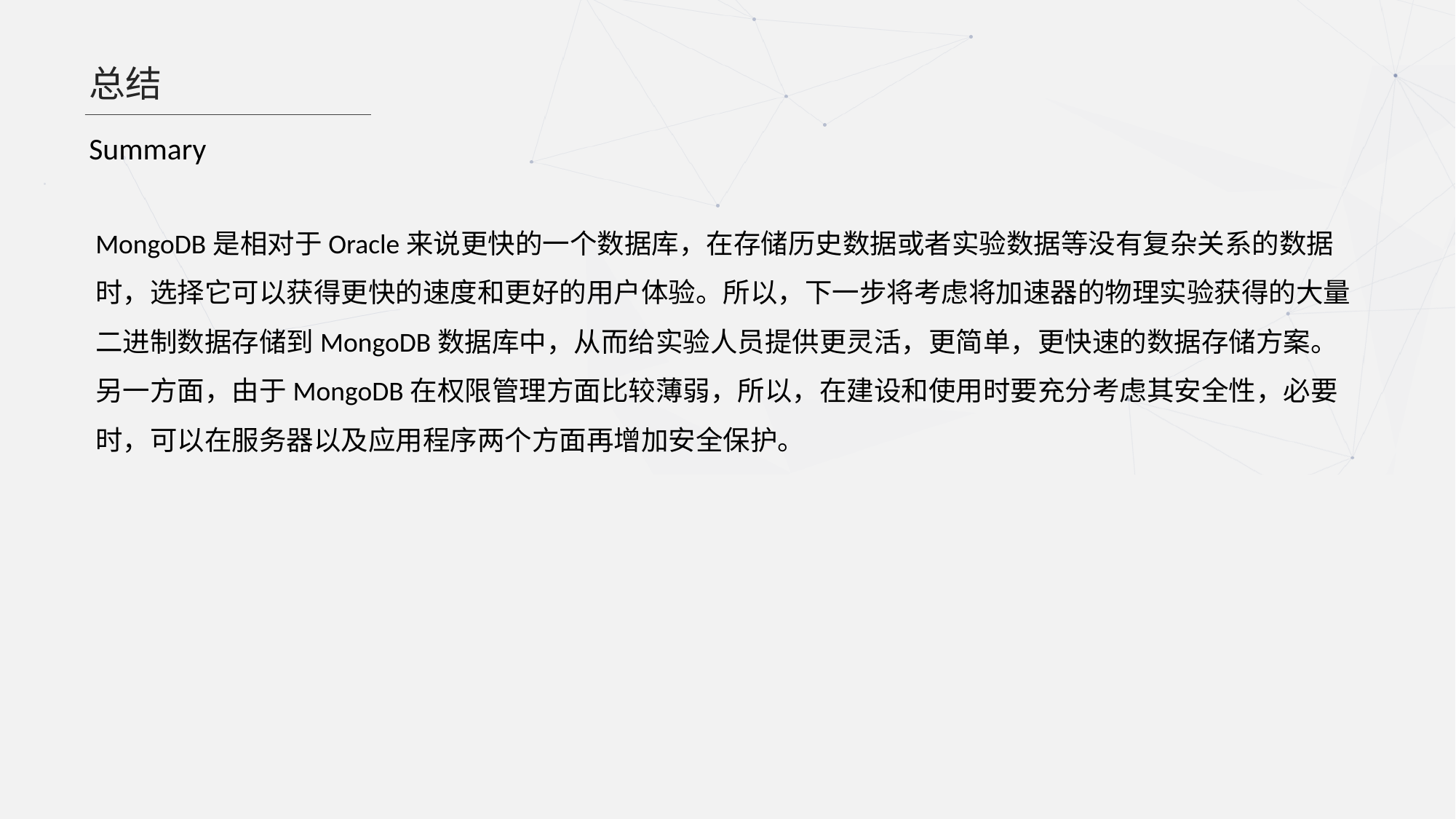

总结
Summary
MongoDB是相对于Oracle来说更快的一个数据库，在存储历史数据或者实验数据等没有复杂关系的数据时，选择它可以获得更快的速度和更好的用户体验。所以，下一步将考虑将加速器的物理实验获得的大量二进制数据存储到MongoDB数据库中，从而给实验人员提供更灵活，更简单，更快速的数据存储方案。另一方面，由于MongoDB在权限管理方面比较薄弱，所以，在建设和使用时要充分考虑其安全性，必要时，可以在服务器以及应用程序两个方面再增加安全保护。